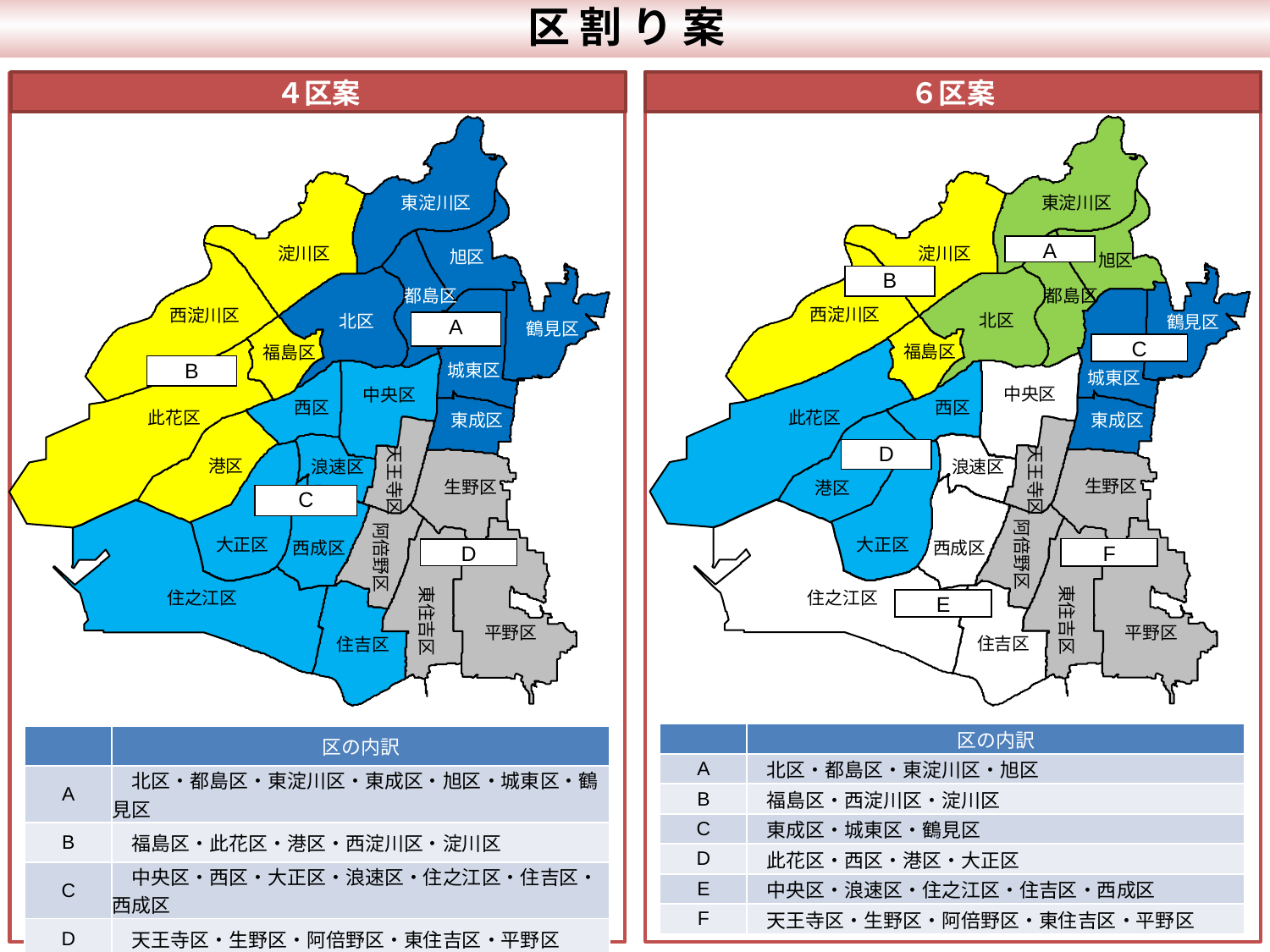

区 割 り 案

４区案
６区案

東淀川区
淀川区
旭区
都島区
西淀川区
北区
鶴見区
福島区
城東区
中央区
西区
此花区
東成区
浪速区
生野区
港区
大正区
西成区
住之江区
平野区
住吉区
A

B

D

F

東淀川区
淀川区
旭区
都島区
西淀川区
北区
鶴見区
福島区
城東区
中央区
西区
此花区
東成区
天王寺区
港区
浪速区
生野区
阿倍野区
大正区
西成区
東住吉区
住之江区
平野区
住吉区
A

B

C

D

C

天王寺区
阿倍野区
東住吉区
E
|  | 区の内訳 |
| --- | --- |
| A | 北区・都島区・東淀川区・旭区 |
| B | 福島区・西淀川区・淀川区 |
| C | 東成区・城東区・鶴見区 |
| D | 此花区・西区・港区・大正区 |
| E | 中央区・浪速区・住之江区・住吉区・西成区 |
| F | 天王寺区・生野区・阿倍野区・東住吉区・平野区 |
|  | 区の内訳 |
| --- | --- |
| A | 北区・都島区・東淀川区・東成区・旭区・城東区・鶴見区 |
| B | 福島区・此花区・港区・西淀川区・淀川区 |
| C | 中央区・西区・大正区・浪速区・住之江区・住吉区・西成区 |
| D | 天王寺区・生野区・阿倍野区・東住吉区・平野区 |